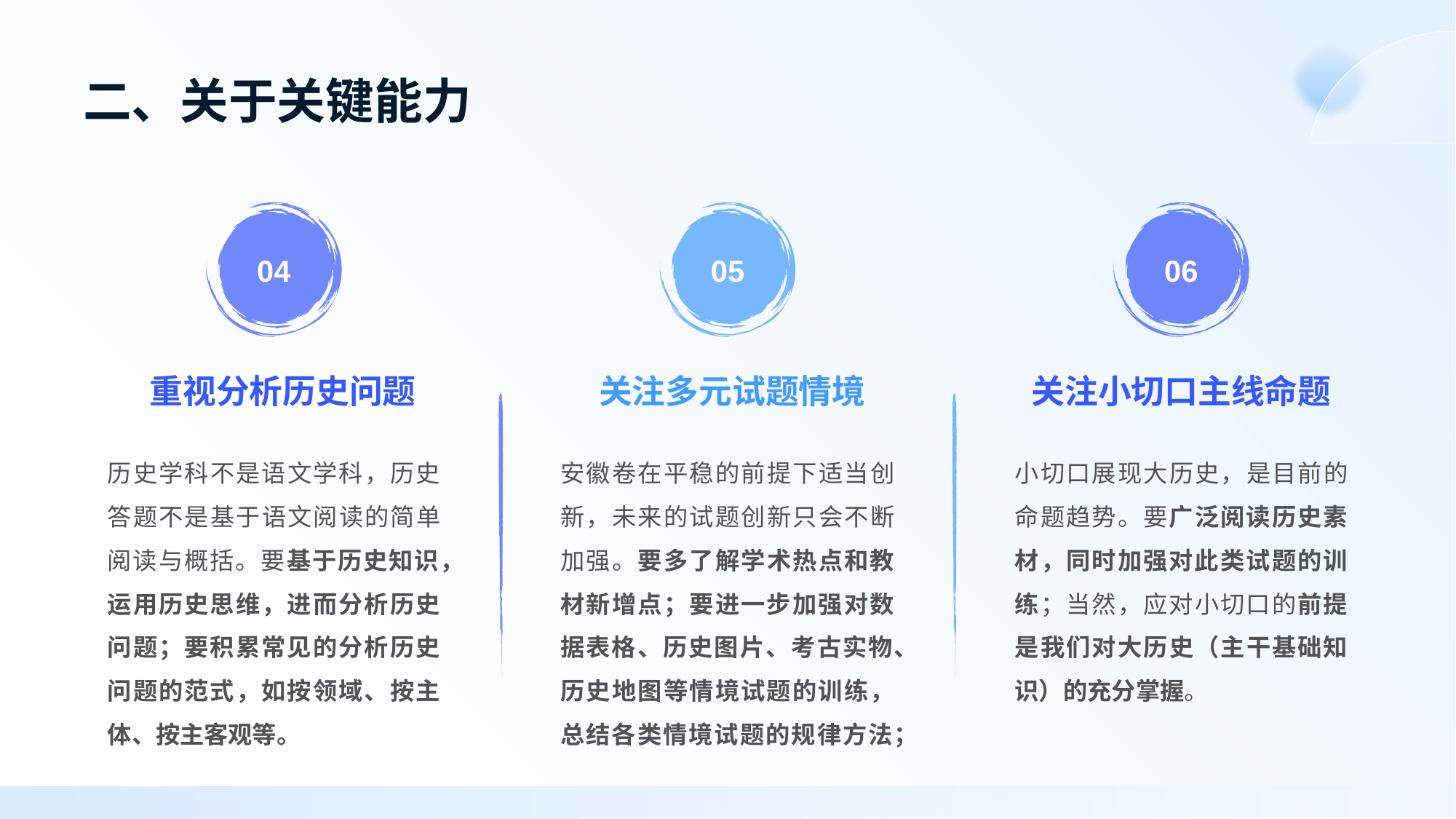

# 二、关于关键能力
04
05
06
重视分析历史问题
关注多元试题情境
关注小切口主线命题

历史学科不是语文学科，历史答题不是基于语文阅读的简单阅读与概括。要基于历史知识，运用历史思维，进而分析历史问题；要积累常见的分析历史问题的范式，如按领域、按主体、按主客观等。
安徽卷在平稳的前提下适当创新，未来的试题创新只会不断加强。要多了解学术热点和教材新增点；要进一步加强对数据表格、历史图片、考古实物、历史地图等情境试题的训练，总结各类情境试题的规律方法；
小切口展现大历史，是目前的命题趋势。要广泛阅读历史素材，同时加强对此类试题的训练；当然，应对小切口的前提是我们对大历史（主干基础知识）的充分掌握。